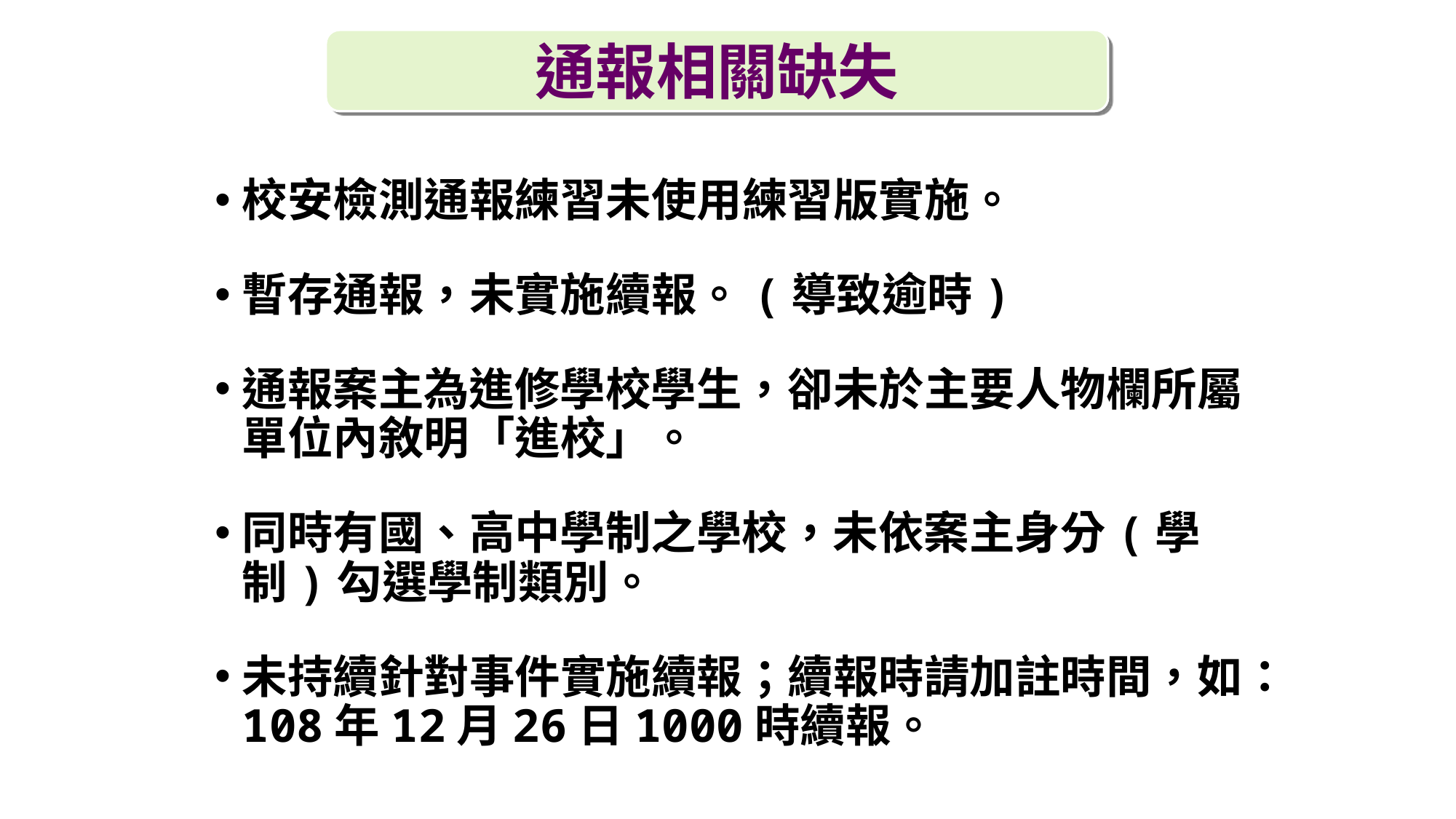

通報相關缺失
校安檢測通報練習未使用練習版實施。
暫存通報，未實施續報。(導致逾時)
通報案主為進修學校學生，卻未於主要人物欄所屬單位內敘明「進校」。
同時有國、高中學制之學校，未依案主身分(學制)勾選學制類別。
未持續針對事件實施續報；續報時請加註時間，如：108年12月26日1000時續報。